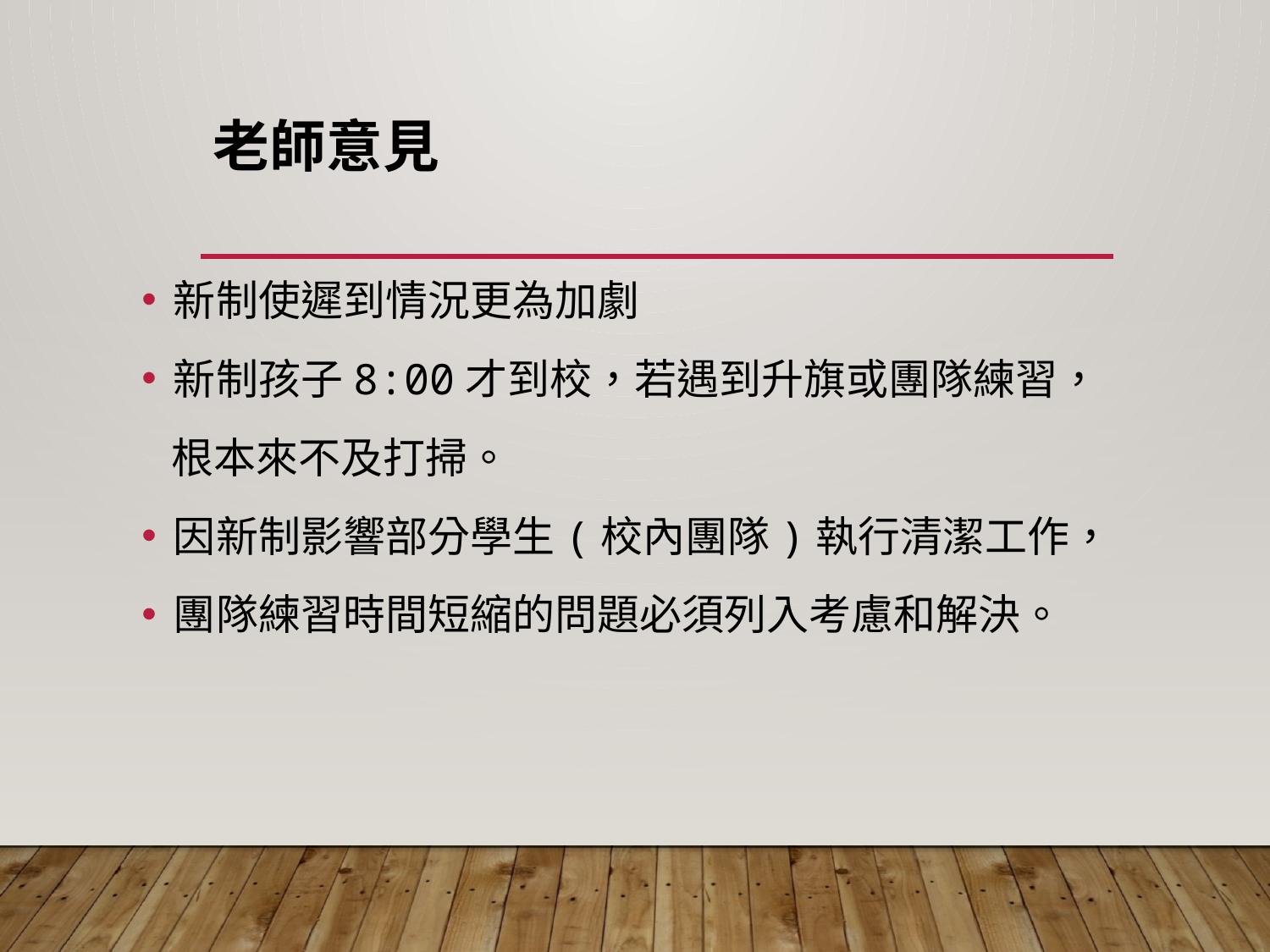

# 老師意見
新制使遲到情況更為加劇
新制孩子8:00才到校，若遇到升旗或團隊練習，
  根本來不及打掃。
因新制影響部分學生(校內團隊)執行清潔工作，
團隊練習時間短縮的問題必須列入考慮和解決。